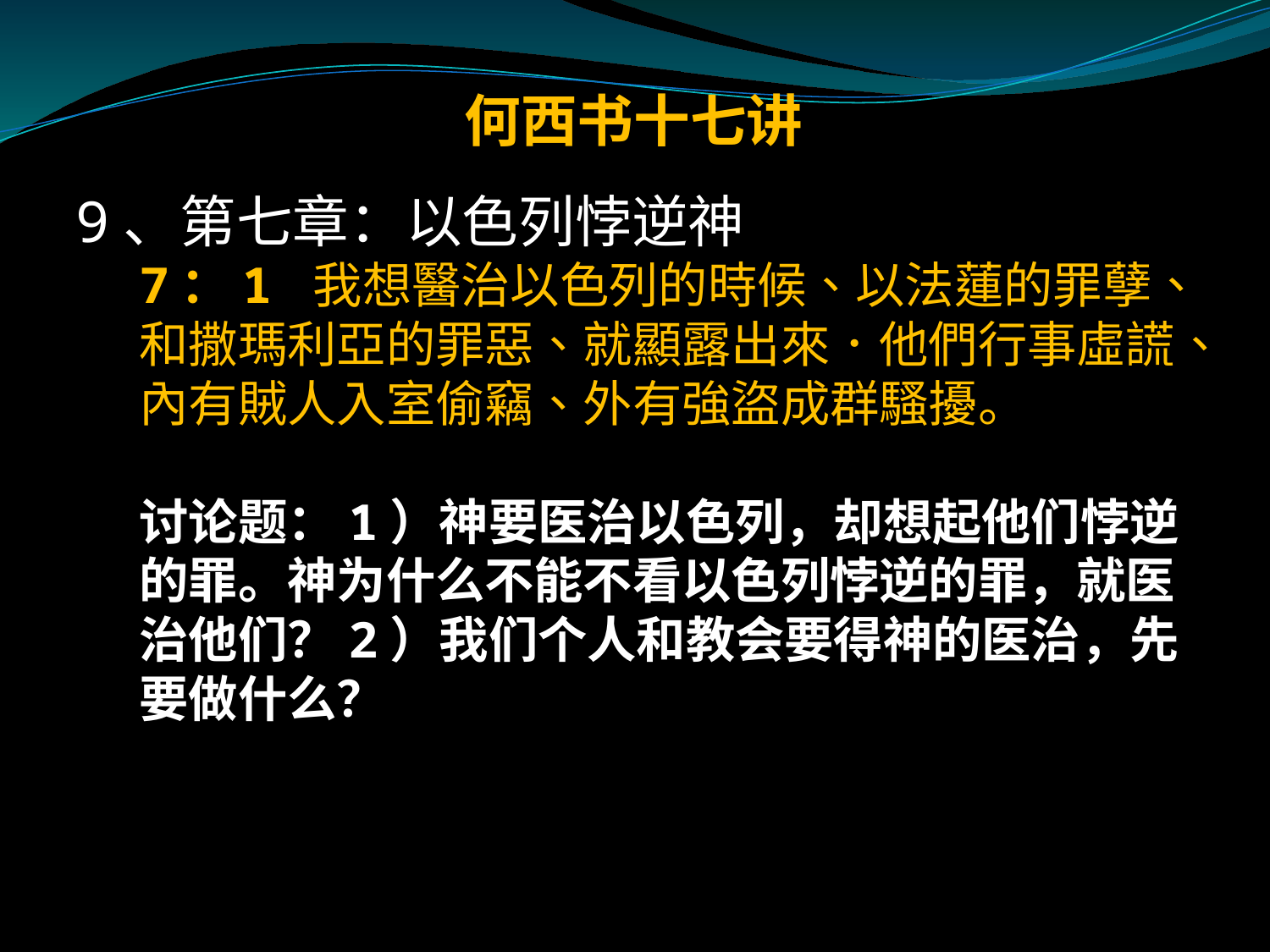

# 何西书十七讲
9、第七章：以色列悖逆神
7：1 我想醫治以色列的時候、以法蓮的罪孽、和撒瑪利亞的罪惡、就顯露出來．他們行事虛謊、內有賊人入室偷竊、外有強盜成群騷擾。

讨论题：1）神要医治以色列，却想起他们悖逆的罪。神为什么不能不看以色列悖逆的罪，就医治他们？2）我们个人和教会要得神的医治，先要做什么？